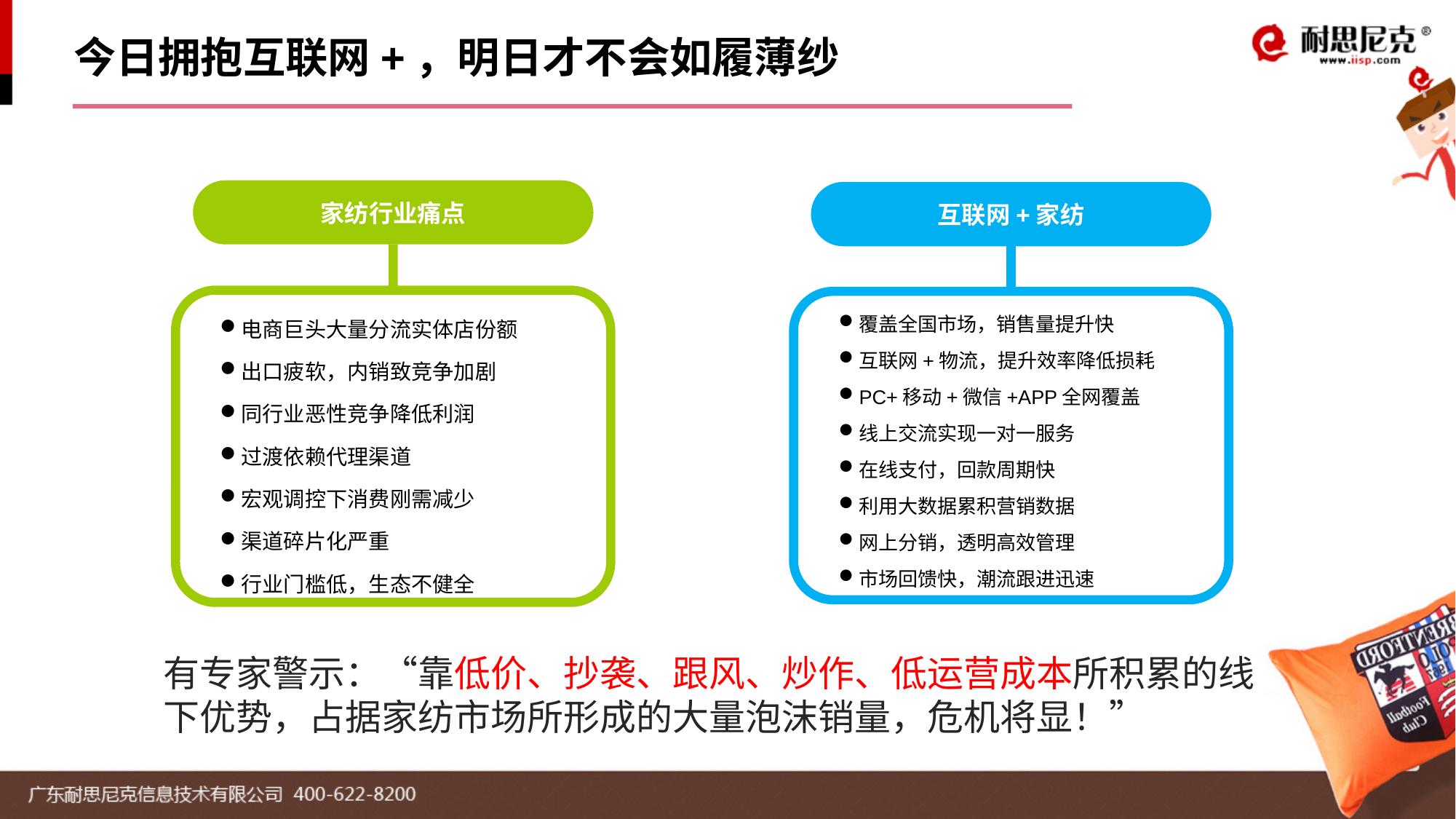

今日拥抱互联网+，明日才不会如履薄纱

家纺行业痛点
互联网+家纺

电商巨头大量分流实体店份额
出口疲软，内销致竞争加剧
同行业恶性竞争降低利润
过渡依赖代理渠道
宏观调控下消费刚需减少
渠道碎片化严重
行业门槛低，生态不健全
覆盖全国市场，销售量提升快
互联网+物流，提升效率降低损耗
PC+移动+微信+APP全网覆盖
线上交流实现一对一服务
在线支付，回款周期快
利用大数据累积营销数据
网上分销，透明高效管理
市场回馈快，潮流跟进迅速
有专家警示：“靠低价、抄袭、跟风、炒作、低运营成本所积累的线下优势，占据家纺市场所形成的大量泡沫销量，危机将显！”